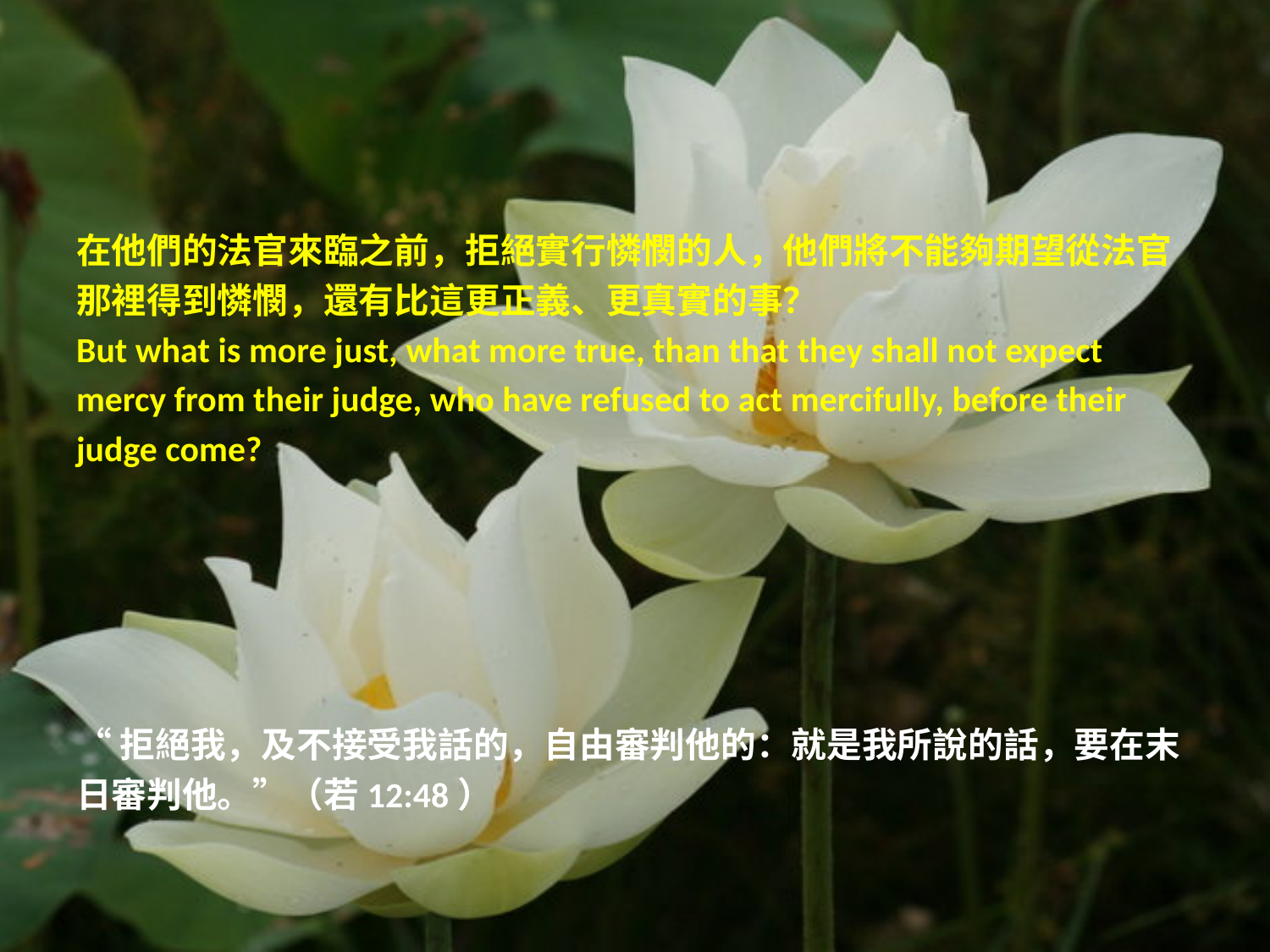

在他們的法官來臨之前，拒絕實行憐憫的人，他們將不能夠期望從法官
那裡得到憐憫，還有比這更正義、更真實的事？
But what is more just, what more true, than that they shall not expect
mercy from their judge, who have refused to act mercifully, before their
judge come?

“拒絕我，及不接受我話的，自由審判他的：就是我所說的話，要在末
日審判他。”（若12:48）